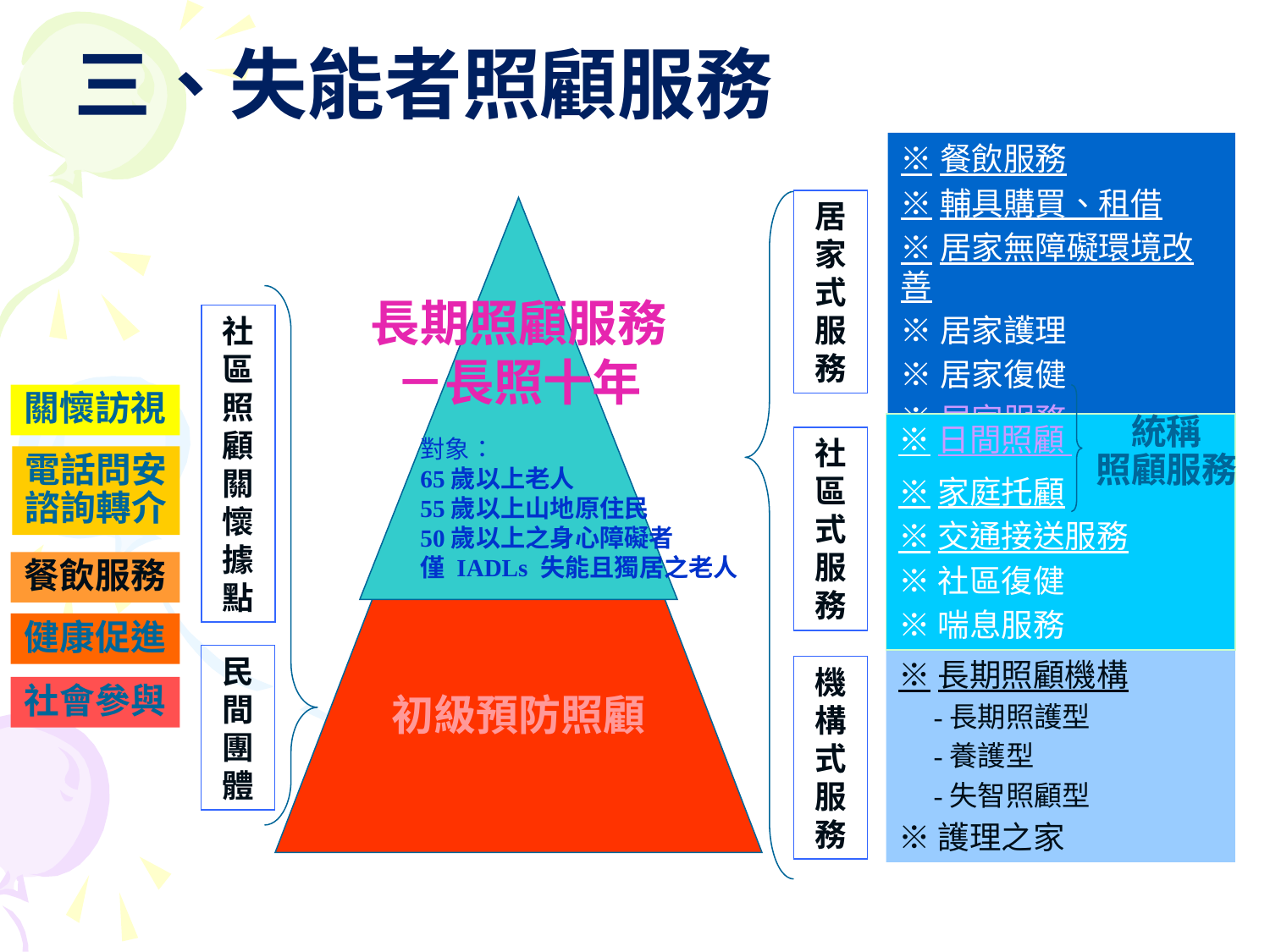

# 三、失能者照顧服務
※餐飲服務
※輔具購買、租借
※居家無障礙環境改善
※居家護理
※居家復健
※居家服務
居家式服務

長期照顧服務
－長照十年

社區照顧關懷據點
關懷訪視

統稱
照顧服務
※日間照顧
※家庭托顧
※交通接送服務
※社區復健
※喘息服務
對象：
65歲以上老人
55歲以上山地原住民
50歲以上之身心障礙者
僅 IADLs 失能且獨居之老人
社區式服務
電話問安諮詢轉介
餐飲服務
健康促進
民間團體
※長期照顧機構
　-長期照護型
　-養護型
　-失智照顧型
※護理之家
機構式服務
社會參與
初級預防照顧
15